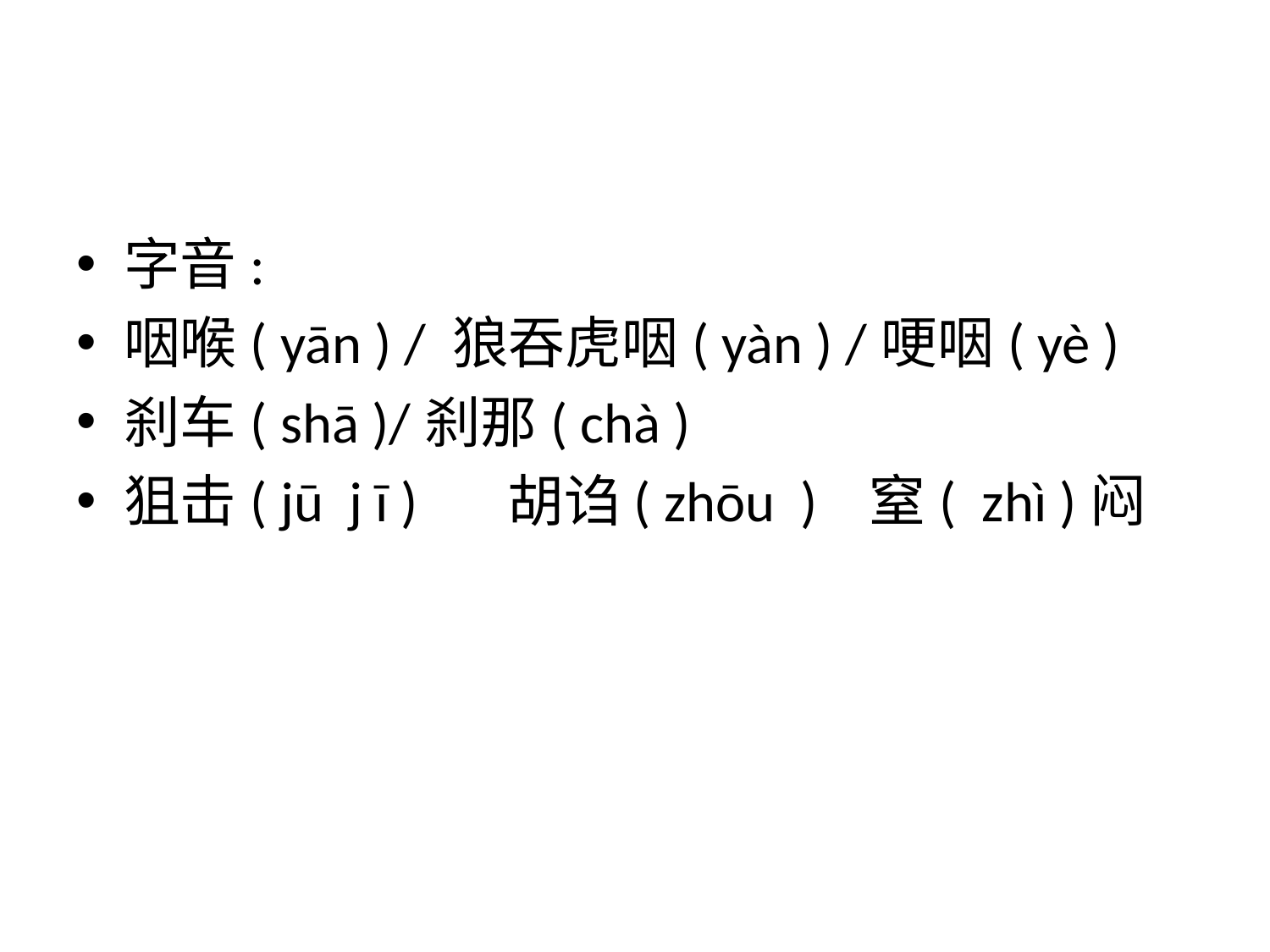

#
字音:
咽喉( yān ) / 狼吞虎咽( yàn ) /哽咽( yè )
刹车( shā )/刹那( chà )
狙击( jū  j ī )      胡诌( zhōu  )   窒(  zhì )闷